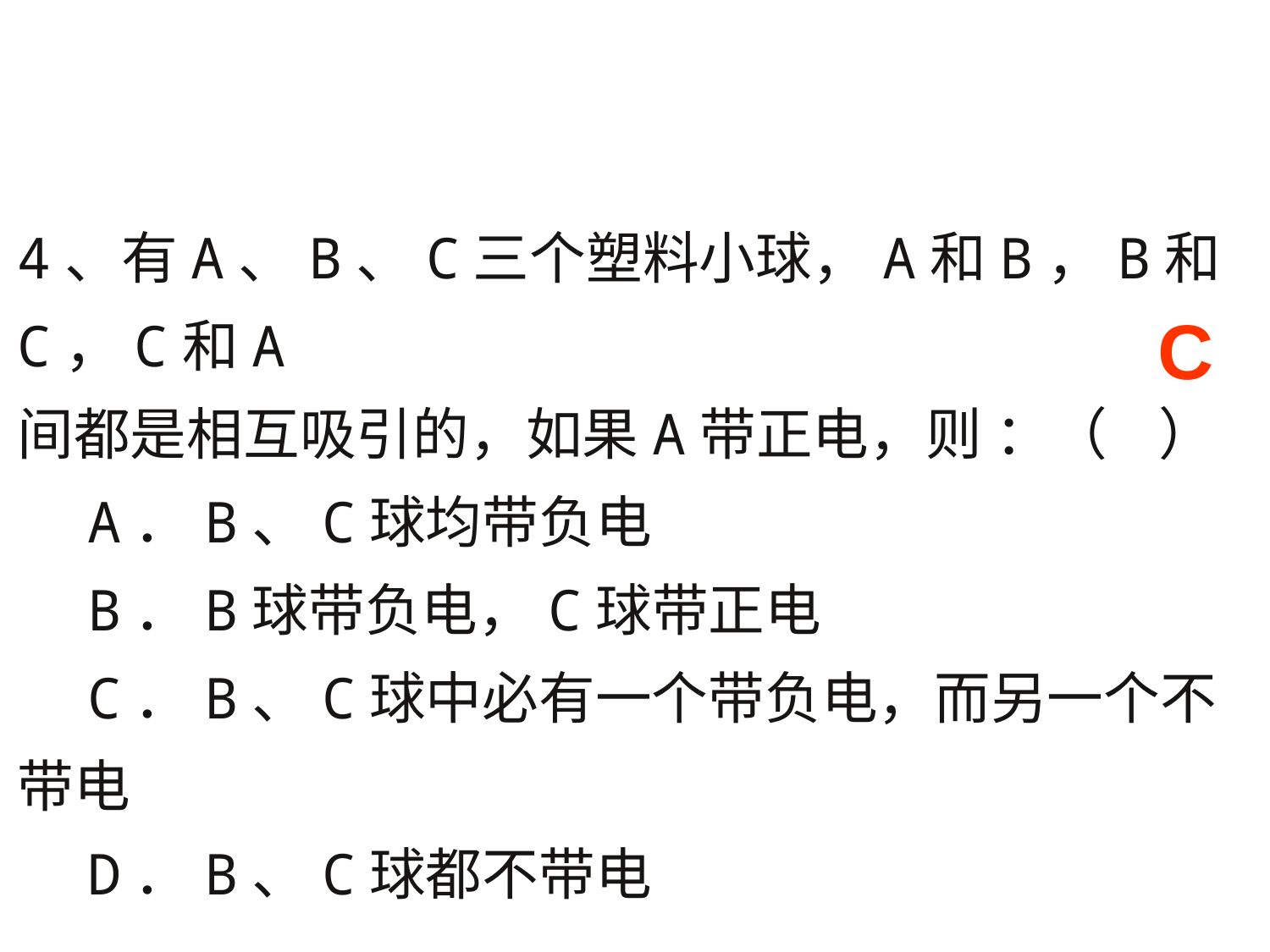

4、有A、B、C三个塑料小球，A和B，B和C，C和A
间都是相互吸引的，如果A带正电，则 ：（    ）
　A．B、C球均带负电
　B．B球带负电，C球带正电
　C．B、C球中必有一个带负电，而另一个不带电
　D．B、C球都不带电
C